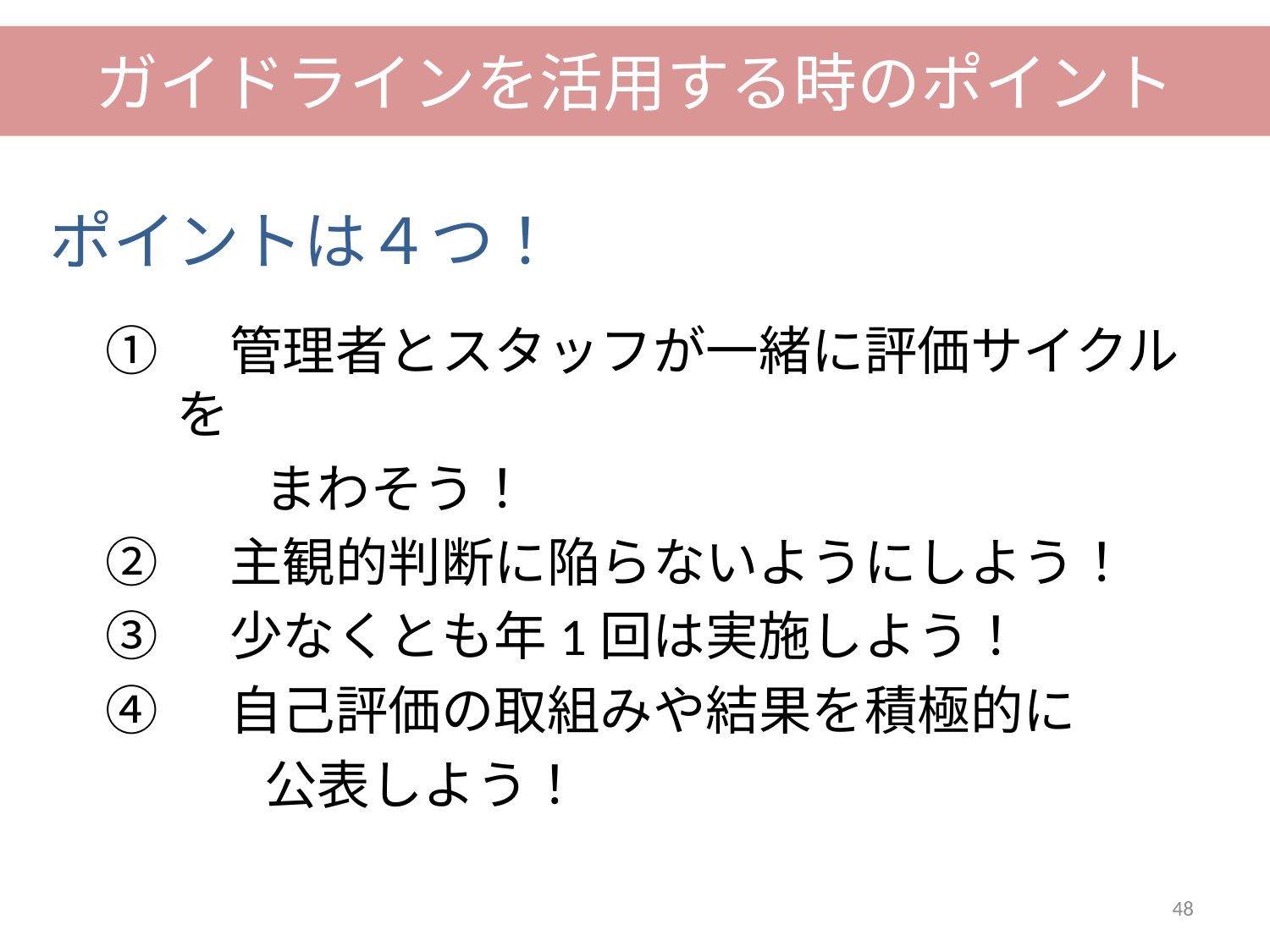

ガイドラインを活用する時のポイント
ポイントは４つ！

　管理者とスタッフが一緒に評価サイクルを
　　　まわそう！
　主観的判断に陥らないようにしよう！
　少なくとも年1回は実施しよう！
　自己評価の取組みや結果を積極的に
　　　公表しよう！
48